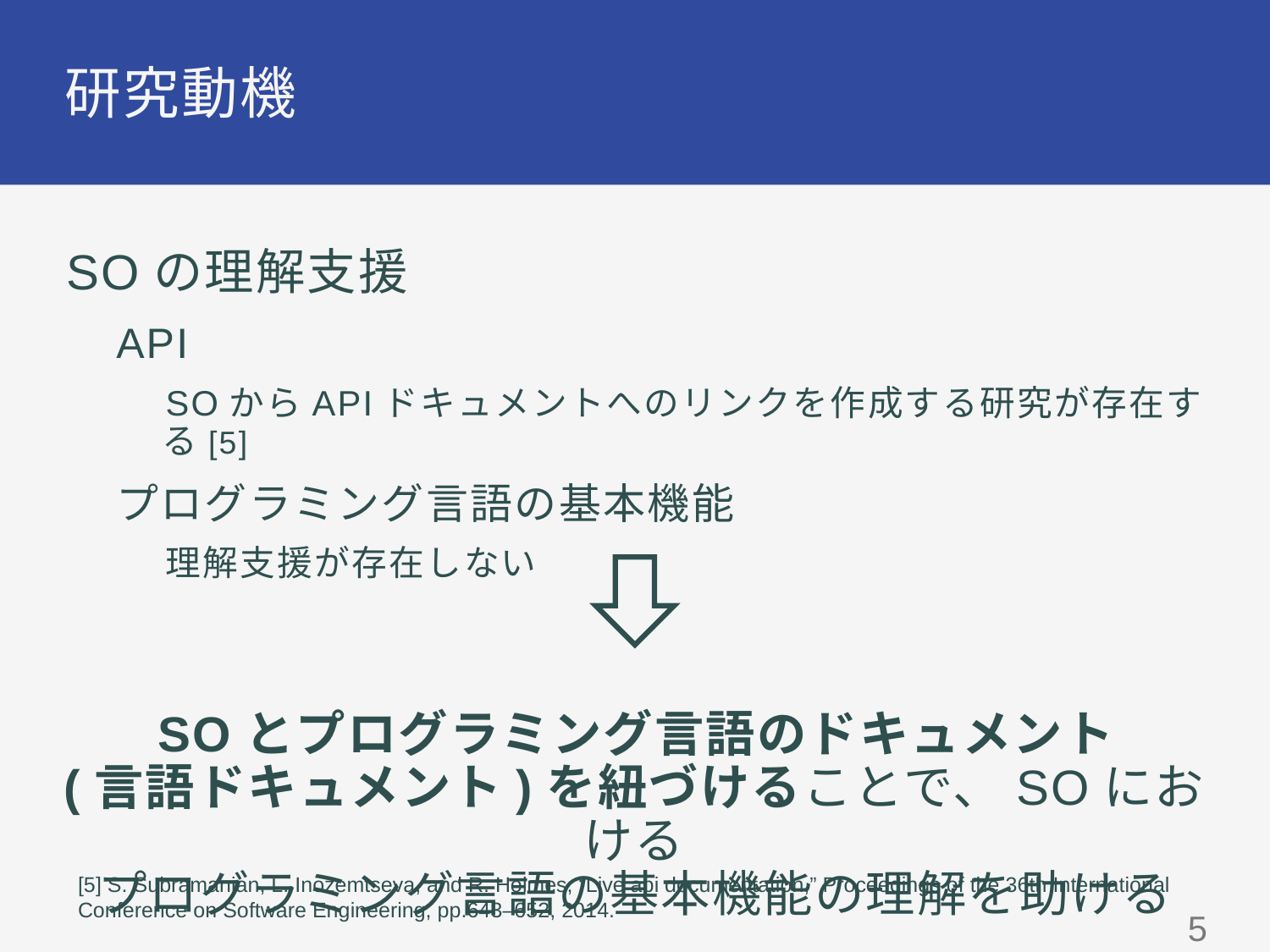

# 研究動機
SOの理解支援
API
SOからAPIドキュメントへのリンクを作成する研究が存在する[5]
プログラミング言語の基本機能
理解支援が存在しない

SOとプログラミング言語のドキュメント
(言語ドキュメント)を紐づけることで、SOにおける
プログラミング言語の基本機能の理解を助ける

[5] S. Subramanian, L. Inozemtseva, and R. Holmes, “Live api documentation,” Proceedings of the 36th International Conference on Software Engineering, pp.643–652, 2014.
5